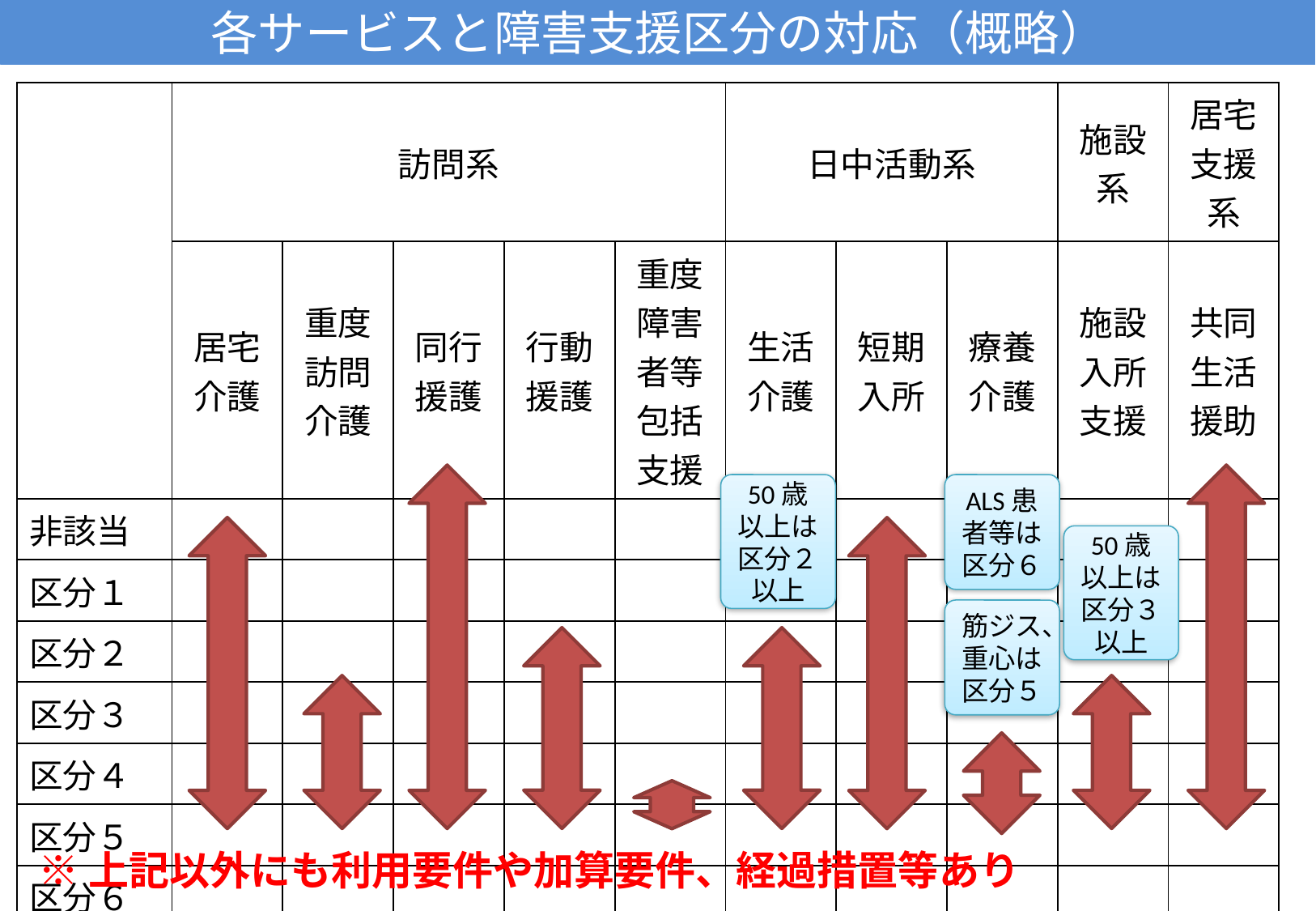

# 各サービスと障害支援区分の対応（概略）
|  | 訪問系 |  |  |  |  | 日中活動系 |  |  | 施設系 | 居宅支援系 |
| --- | --- | --- | --- | --- | --- | --- | --- | --- | --- | --- |
|  | 居宅介護 | 重度訪問介護 | 同行援護 | 行動援護 | 重度障害者等 包括支援 | 生活介護 | 短期入所 | 療養介護 | 施設入所支援 | 共同生活援助 |
| 非該当 |  |  |  |  |  |  |  |  |  |  |
| 区分１ |  |  |  |  |  |  |  |  |  |  |
| 区分２ |  |  |  |  |  |  |  |  |  |  |
| 区分３ |  |  |  |  |  |  |  |  |  |  |
| 区分４ |  |  |  |  |  |  |  |  |  |  |
| 区分５ |  |  |  |  |  |  |  |  |  |  |
| 区分６ |  |  |  |  |  |  |  |  |  |  |

50歳
以上は
区分２以上
ALS患者等は区分６

50歳
以上は
区分３以上
筋ジス、重心は区分５

※上記以外にも利用要件や加算要件、経過措置等あり
24